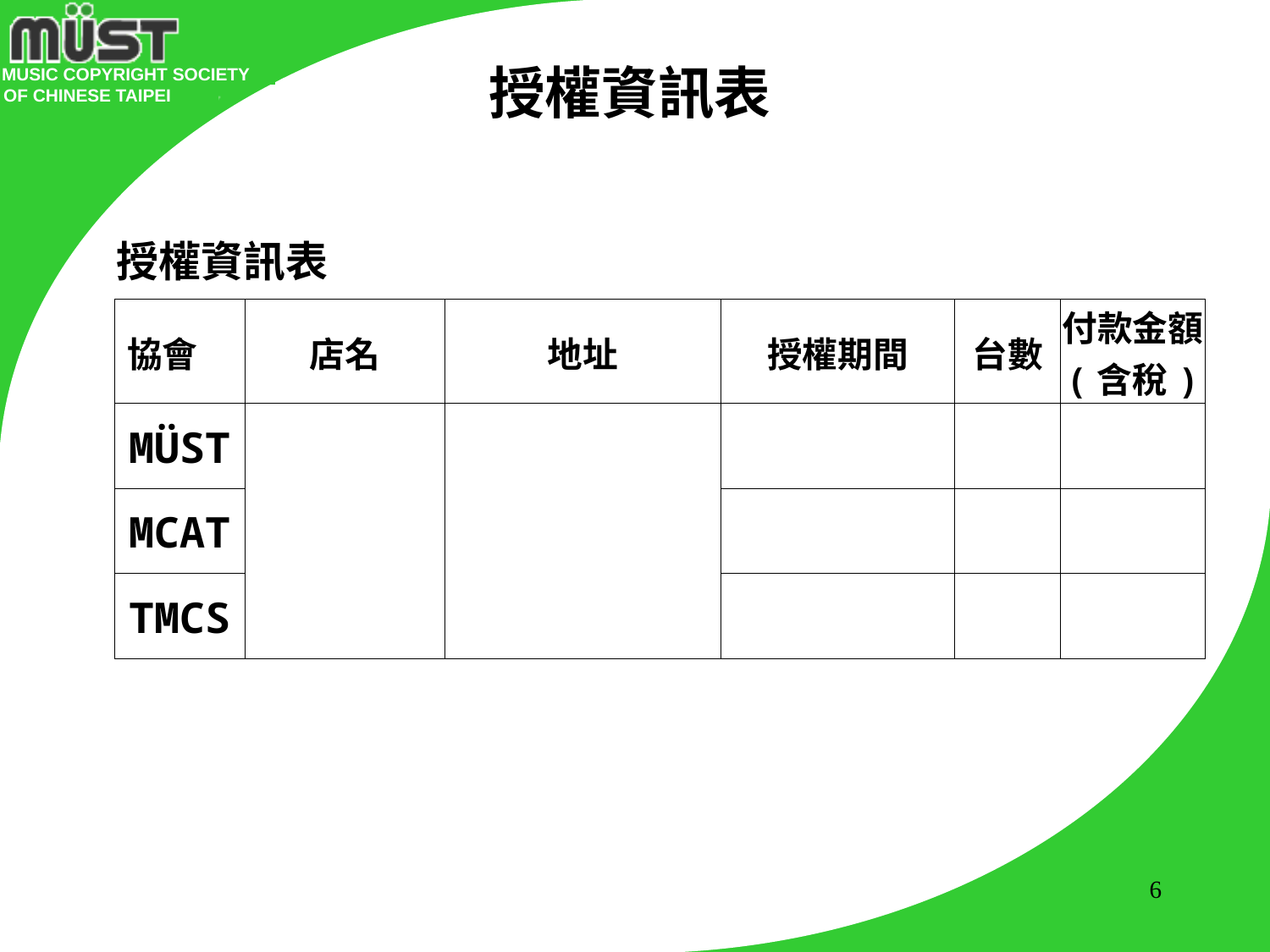

授權資訊表
| 授權資訊表 |  |  |  |  |  |
| --- | --- | --- | --- | --- | --- |
| 協會 | 店名 | 地址 | 授權期間 | 台數 | 付款金額 (含稅) |
| MÜST |  |  |  |  |  |
| MCAT |  |  |  |  |  |
| TMCS |  |  |  |  |  |
6